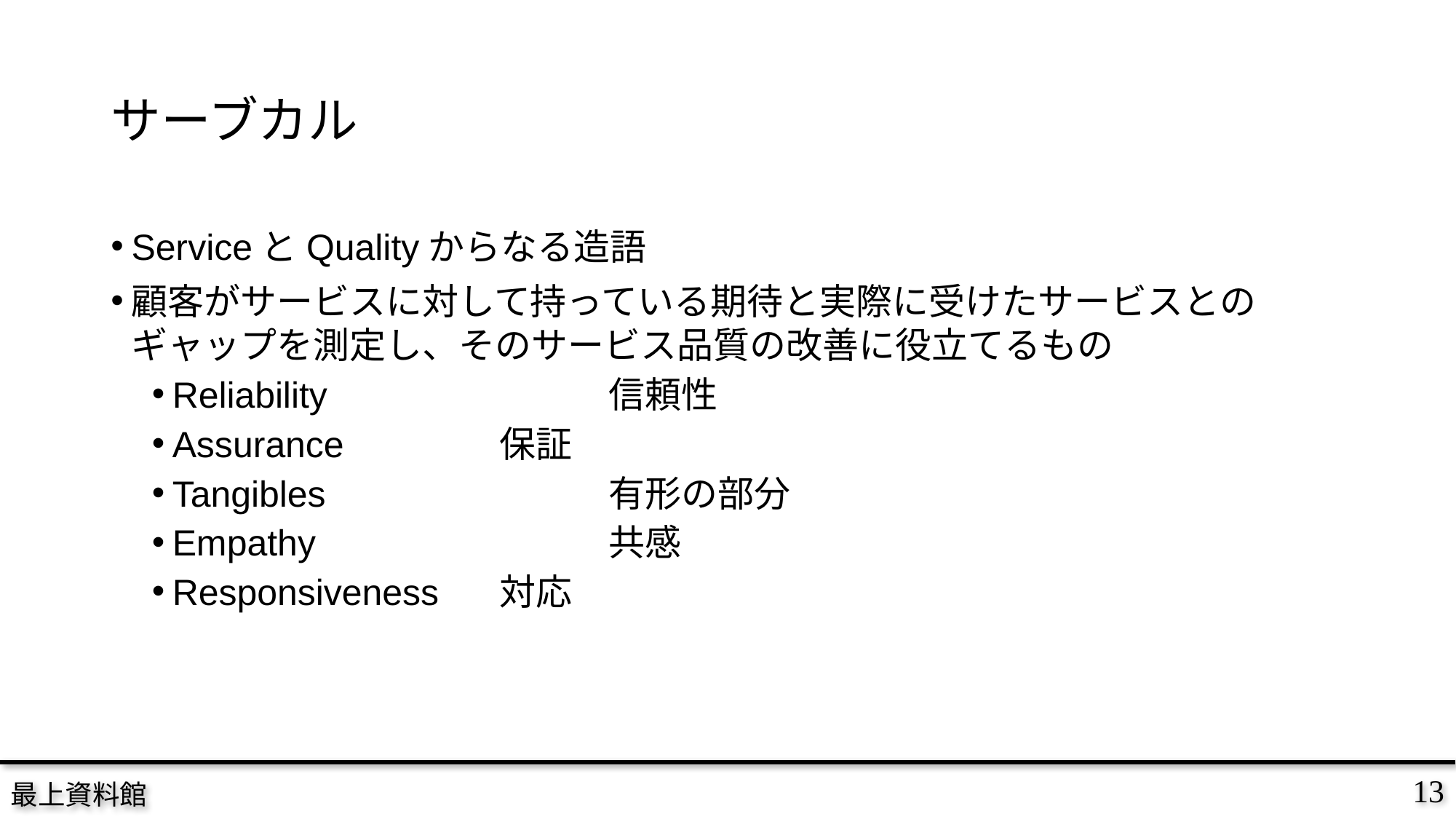

# サーブカル
ServiceとQualityからなる造語
顧客がサービスに対して持っている期待と実際に受けたサービスとのギャップを測定し、そのサービス品質の改善に役立てるもの
Reliability			信頼性
Assurance		保証
Tangibles			有形の部分
Empathy			共感
Responsiveness	対応